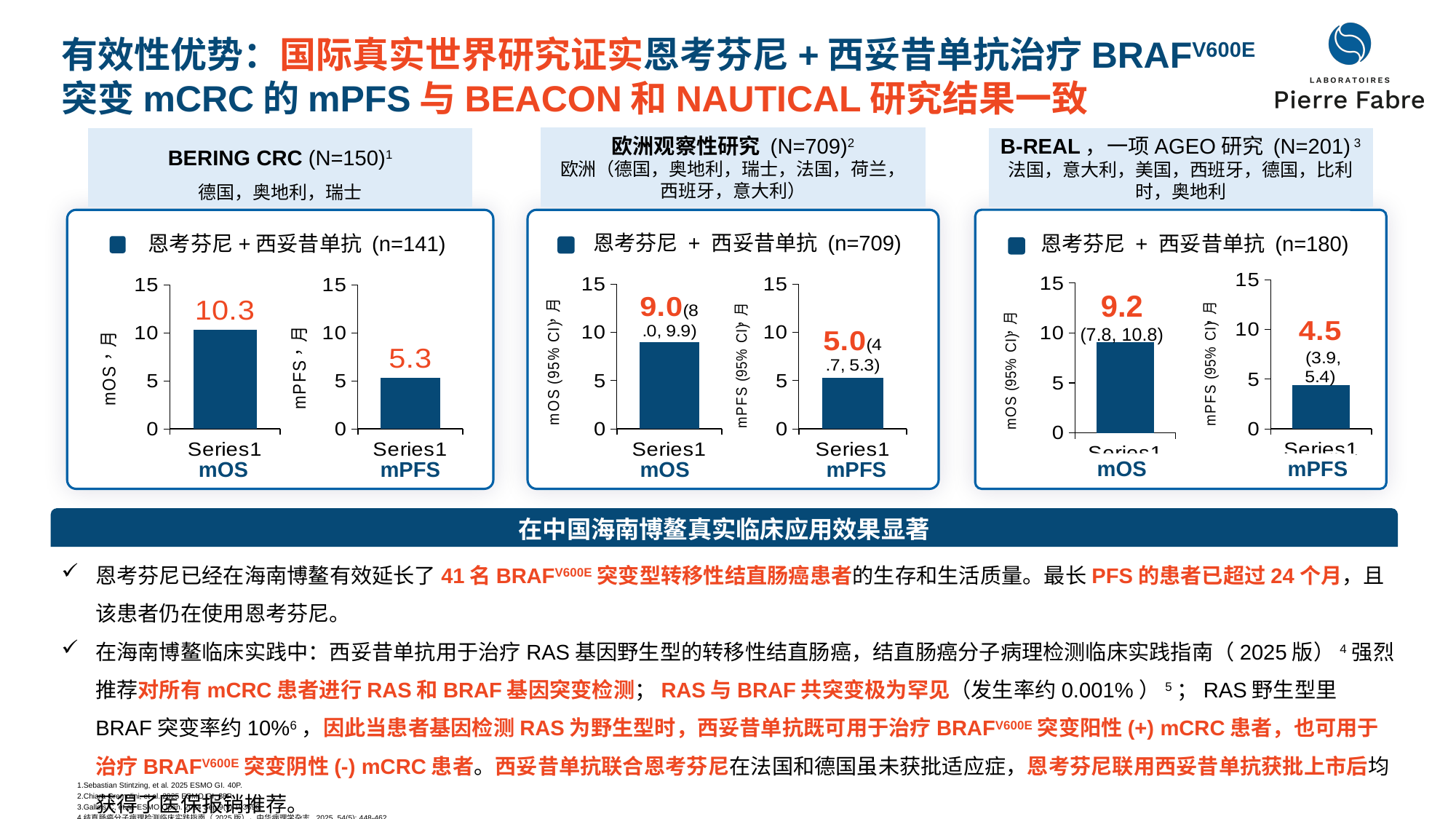

有效性优势：国际真实世界研究证实恩考芬尼+西妥昔单抗治疗BRAFV600E突变mCRC的mPFS与BEACON和NAUTICAL研究结果一致
欧洲观察性研究 (N=709)2
欧洲（德国，奥地利，瑞士，法国，荷兰，西班牙，意大利）

恩考芬尼 + 西妥昔单抗 (n=709)

### Chart

| Category | Column2 |
|---|---|
|  | 9.0 |

### Chart

| Category | Column2 |
|---|---|
|  | 5.3 |
mOS
mPFS
BERING CRC (N=150)1
德国，奥地利，瑞士

恩考芬尼+西妥昔单抗 (n=141)

### Chart

| Category | Column2 |
|---|---|
|  | 10.3 |

### Chart

| Category | Column2 |
|---|---|
|  | 5.3 |
mOS
mPFS
B-REAL，一项AGEO研究 (N=201) 3
法国，意大利，美国，西班牙，德国，比利时，奥地利

恩考芬尼 + 西妥昔单抗 (n=180)

### Chart

| Category | ENCO + CETUX (n=180) |
|---|---|
|  | 4.4 |

### Chart

| Category | ENCO + CETUX (n=180) |
|---|---|
|  | 9.1 |
9.2
(7.8, 10.8)
mOS
mPFS
在中国海南博鳌真实临床应用效果显著
恩考芬尼已经在海南博鳌有效延长了41名BRAFV600E突变型转移性结直肠癌患者的生存和生活质量。最长PFS的患者已超过24个月，且该患者仍在使用恩考芬尼。
在海南博鳌临床实践中：西妥昔单抗用于治疗RAS基因野生型的转移性结直肠癌，结直肠癌分子病理检测临床实践指南（2025版）4强烈推荐对所有mCRC患者进行RAS和BRAF基因突变检测；RAS与BRAF共突变极为罕见（发生率约0.001%）5；RAS野生型里BRAF突变率约10%6，因此当患者基因检测RAS为野生型时，西妥昔单抗既可用于治疗BRAFV600E突变阳性(+) mCRC患者，也可用于治疗BRAFV600E突变阴性(-) mCRC患者。西妥昔单抗联合恩考芬尼在法国和德国虽未获批适应症，恩考芬尼联用西妥昔单抗获批上市后均获得了医保报销推荐。
Sebastian Stintzing, et al. 2025 ESMO GI. 40P.
Chiara Cremolini, et al. 2025 ESMO GI. 38P.
Gallois C, et al. ESMO Open. 2024 Sep;9(9):103696.
结直肠癌分子病理检测临床实践指南（2025版），中华病理学杂志, 2025, 54(5): 448-462.
Sahin et al. 2013 Journal of Cancer, Vol. 4
Taniguchi H, et al. 2025. Cancers, 17, no. 3: 399.